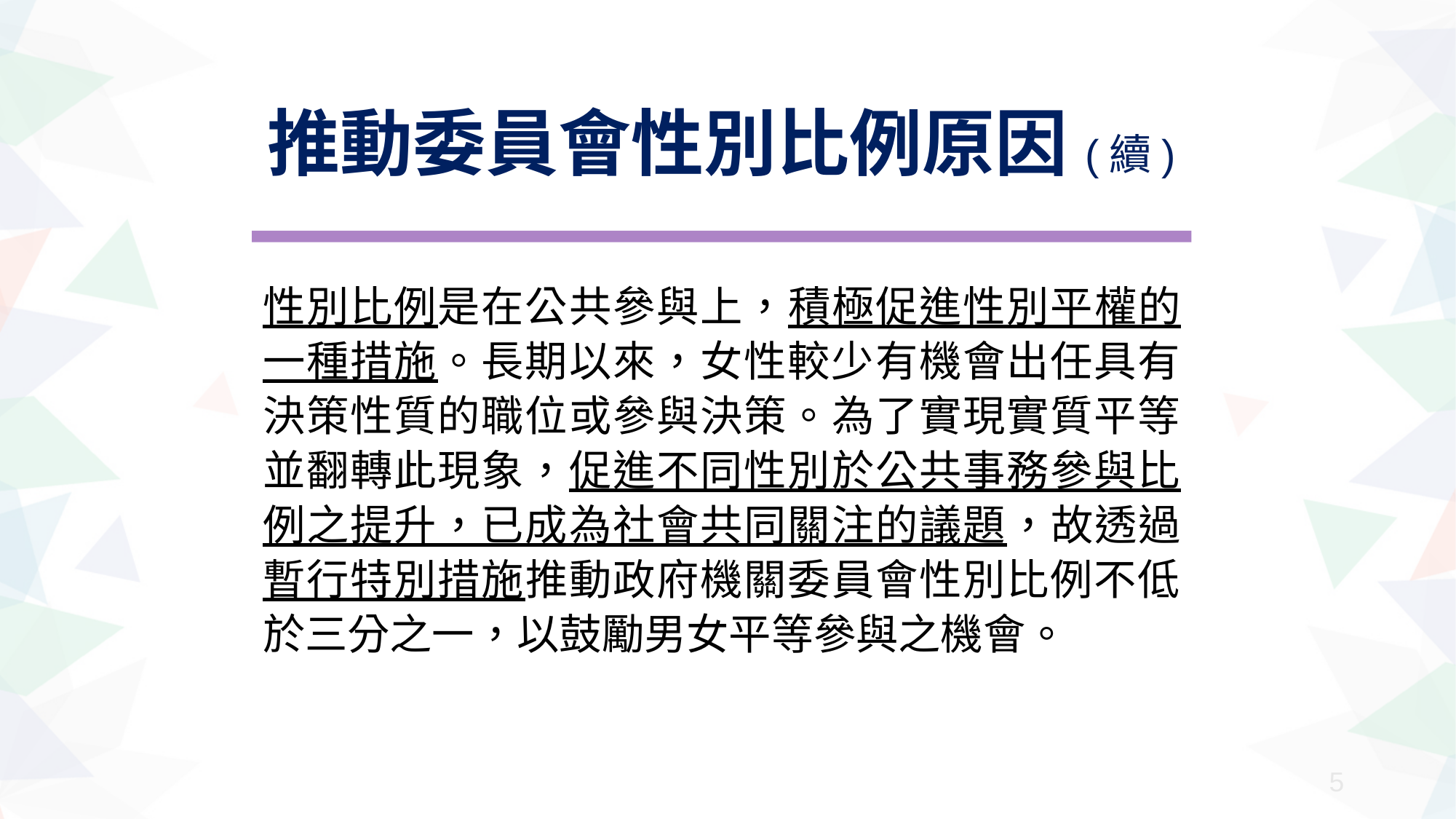

推動委員會性別比例原因(續)

性別比例是在公共參與上，積極促進性別平權的一種措施。長期以來，女性較少有機會出任具有決策性質的職位或參與決策。為了實現實質平等並翻轉此現象，促進不同性別於公共事務參與比例之提升，已成為社會共同關注的議題，故透過暫行特別措施推動政府機關委員會性別比例不低於三分之一，以鼓勵男女平等參與之機會。
5